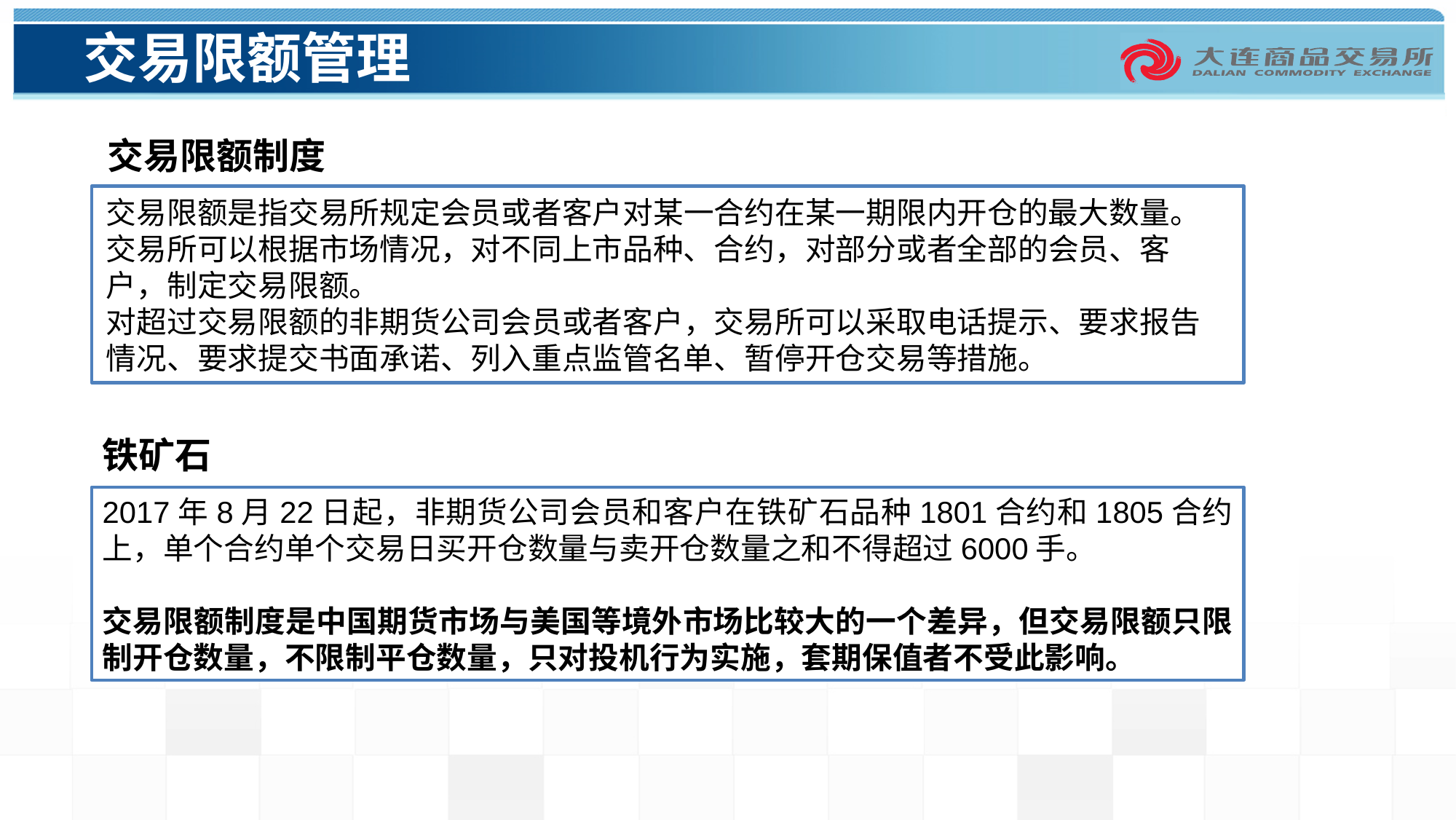

# 交易限额管理
交易限额制度
交易限额是指交易所规定会员或者客户对某一合约在某一期限内开仓的最大数量。交易所可以根据市场情况，对不同上市品种、合约，对部分或者全部的会员、客户，制定交易限额。
对超过交易限额的非期货公司会员或者客户，交易所可以采取电话提示、要求报告情况、要求提交书面承诺、列入重点监管名单、暂停开仓交易等措施。
铁矿石
2017年8月22日起，非期货公司会员和客户在铁矿石品种1801合约和1805合约上，单个合约单个交易日买开仓数量与卖开仓数量之和不得超过6000手。

交易限额制度是中国期货市场与美国等境外市场比较大的一个差异，但交易限额只限制开仓数量，不限制平仓数量，只对投机行为实施，套期保值者不受此影响。